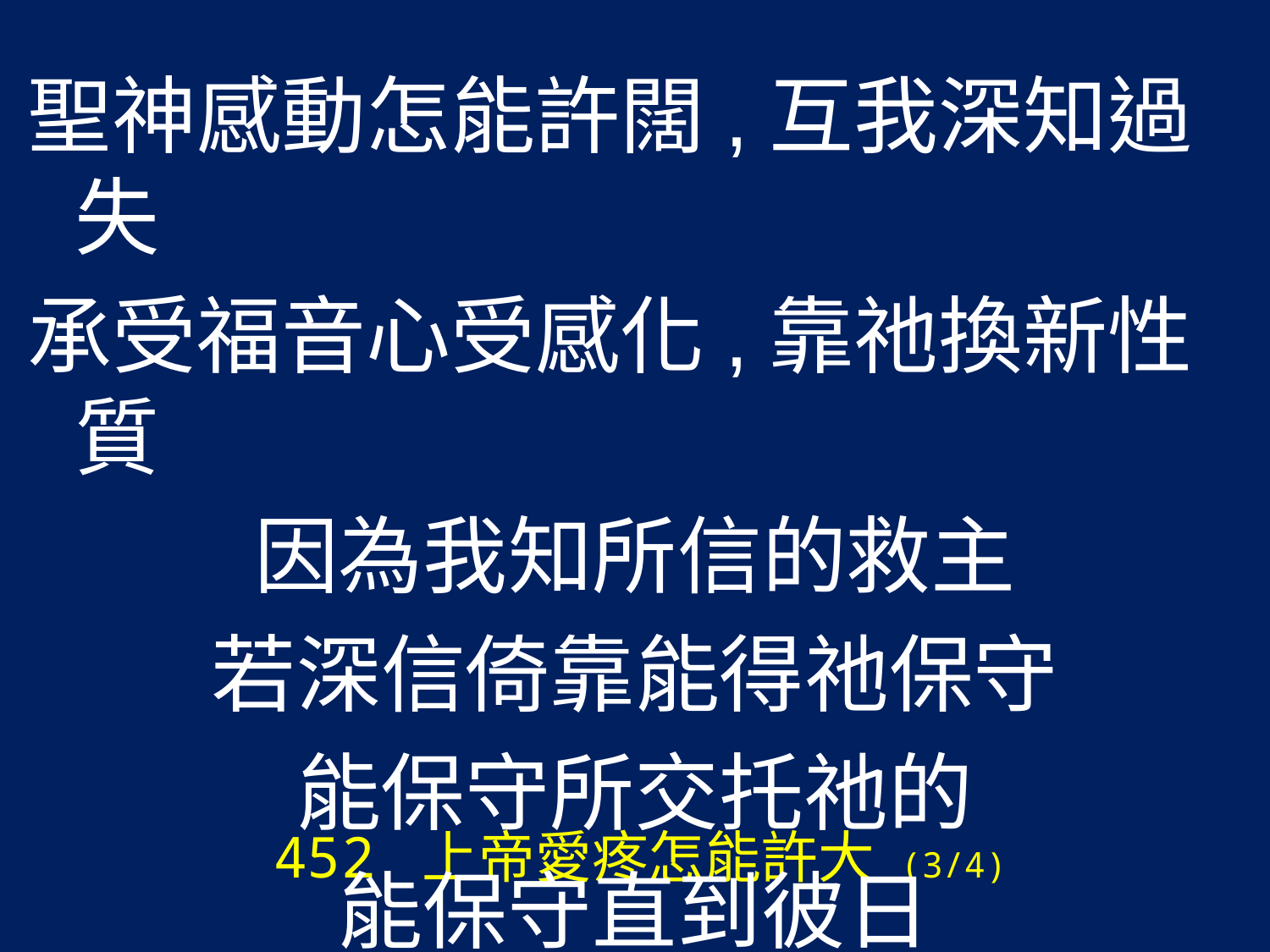

聖神感動怎能許闊,互我深知過失
承受福音心受感化,靠祂換新性質
因為我知所信的救主
若深信倚靠能得祂保守
能保守所交托祂的
能保守直到彼日
# 452 上帝愛疼怎能許大 (3/4)